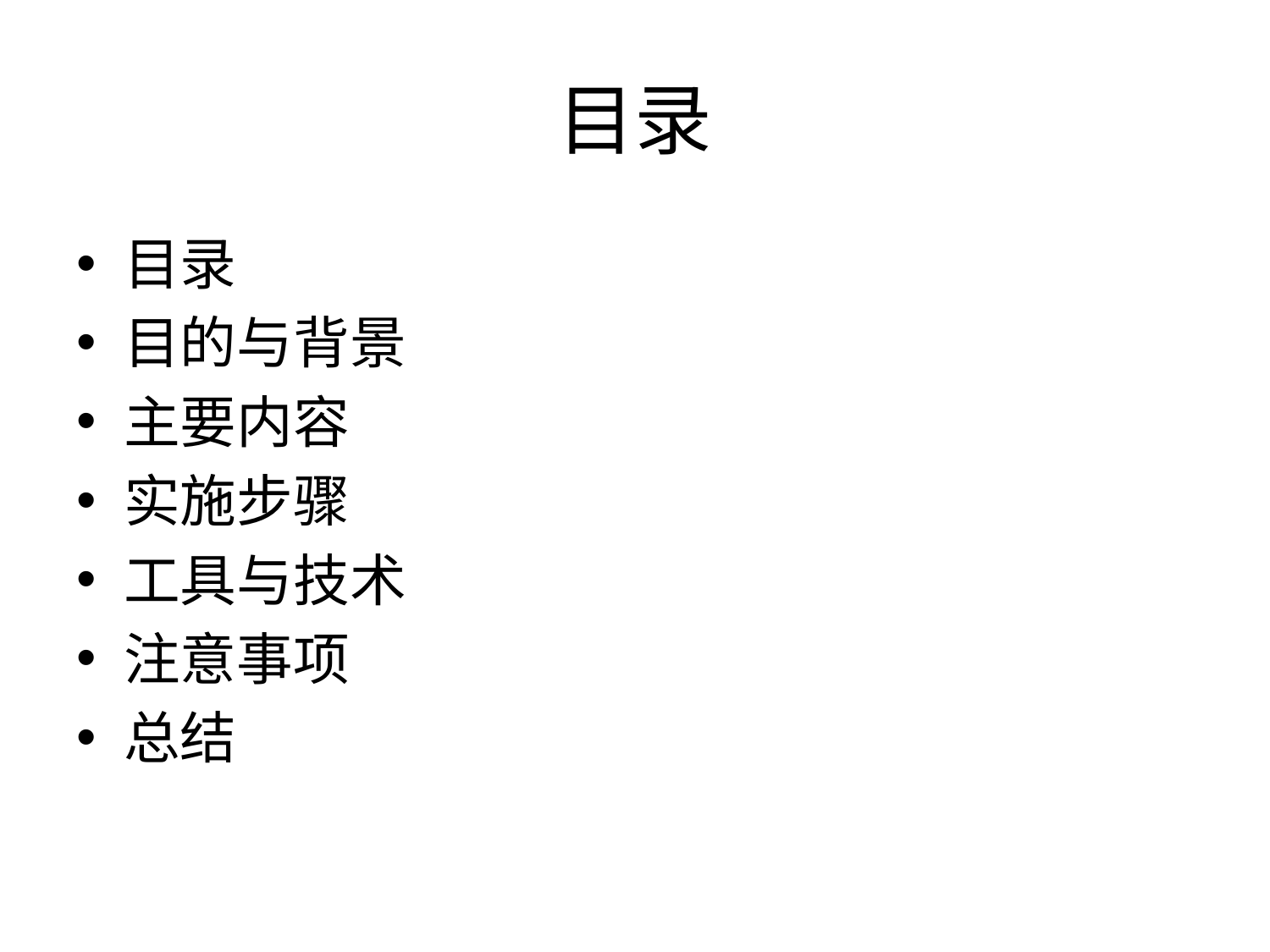

# 目录
目录
目的与背景
主要内容
实施步骤
工具与技术
注意事项
总结